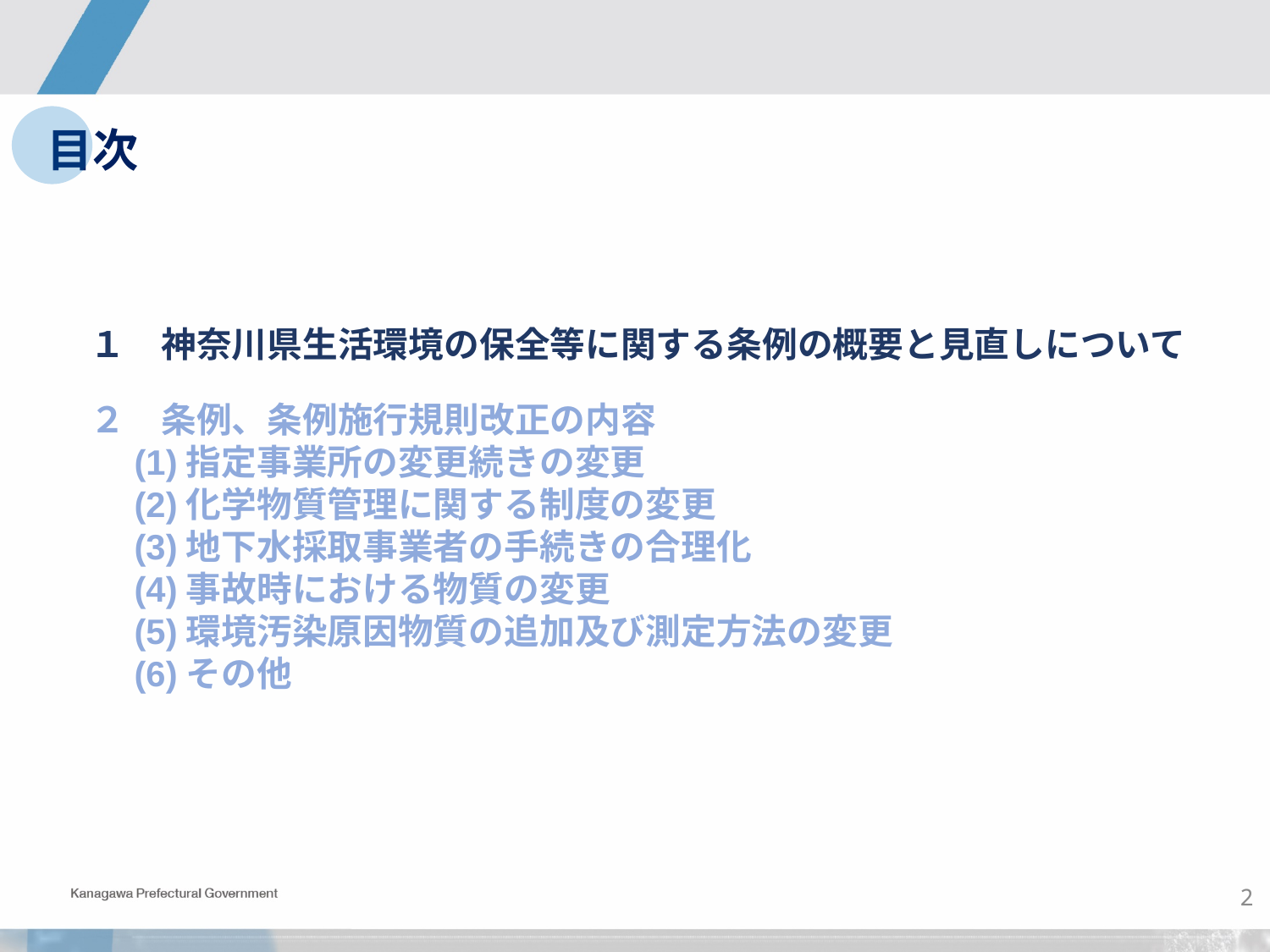

目次
１　神奈川県生活環境の保全等に関する条例の概要と見直しについて
２　条例、条例施行規則改正の内容
　(1)指定事業所の変更続きの変更
　(2)化学物質管理に関する制度の変更
　(3)地下水採取事業者の手続きの合理化
　(4)事故時における物質の変更
　(5)環境汚染原因物質の追加及び測定方法の変更
　(6)その他
2